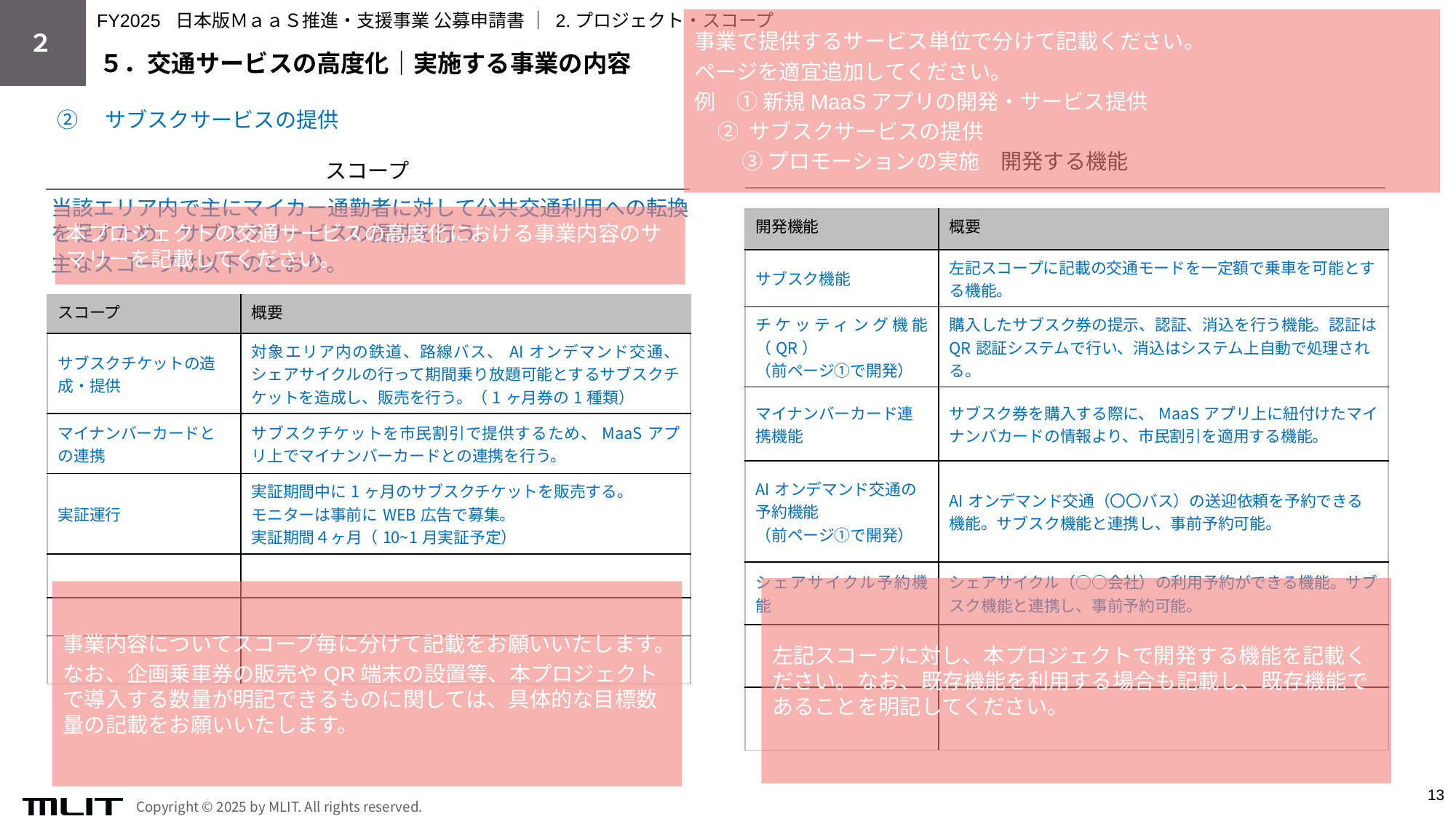

FY2025  日本版ＭａａＳ推進・支援事業 公募申請書 │ 2.プロジェクト・スコープ
事業で提供するサービス単位で分けて記載ください。
ページを適宜追加してください。
例　① 新規MaaSアプリの開発・サービス提供
     ② サブスクサービスの提供
　　 ③ プロモーションの実施
２
５．交通サービスの高度化｜実施する事業の内容
②　サブスクサービスの提供

開発する機能

スコープ
当該エリア内で主にマイカー通勤者に対して公共交通利用への転換を促すため、サブスクサービスの提供を行う。
主なスコープは以下のとおり。
本プロジェクトの交通サービスの高度化における事業内容のサマリーを記載してください。
| 開発機能 | 概要 |
| --- | --- |
| サブスク機能 | 左記スコープに記載の交通モードを一定額で乗車を可能とする機能。 |
| チケッティング機能（QR） （前ページ①で開発） | 購入したサブスク券の提示、認証、消込を行う機能。認証はQR認証システムで行い、消込はシステム上自動で処理される。 |
| マイナンバーカード連携機能 | サブスク券を購入する際に、MaaSアプリ上に紐付けたマイナンバカードの情報より、市民割引を適用する機能。 |
| AIオンデマンド交通の予約機能 （前ページ①で開発） | AIオンデマンド交通（〇〇バス）の送迎依頼を予約できる機能。サブスク機能と連携し、事前予約可能。 |
| シェアサイクル予約機能 | シェアサイクル（○○会社）の利用予約ができる機能。サブスク機能と連携し、事前予約可能。 |
|  |  |
|  |  |
| スコープ | 概要 |
| --- | --- |
| サブスクチケットの造成・提供 | 対象エリア内の鉄道、路線バス、AIオンデマンド交通、シェアサイクルの行って期間乗り放題可能とするサブスクチケットを造成し、販売を行う。（1ヶ月券の1種類） |
| マイナンバーカードとの連携 | サブスクチケットを市民割引で提供するため、MaaSアプリ上でマイナンバーカードとの連携を行う。 |
| 実証運行 | 実証期間中に1ヶ月のサブスクチケットを販売する。 モニターは事前にWEB広告で募集。 実証期間４ヶ月（10~1月実証予定） |
|  |  |
|  |  |
|  |  |
左記スコープに対し、本プロジェクトで開発する機能を記載ください。なお、既存機能を利用する場合も記載し、既存機能であることを明記してください。
事業内容についてスコープ毎に分けて記載をお願いいたします。
なお、企画乗車券の販売やQR端末の設置等、本プロジェクトで導入する数量が明記できるものに関しては、具体的な目標数量の記載をお願いいたします。
13